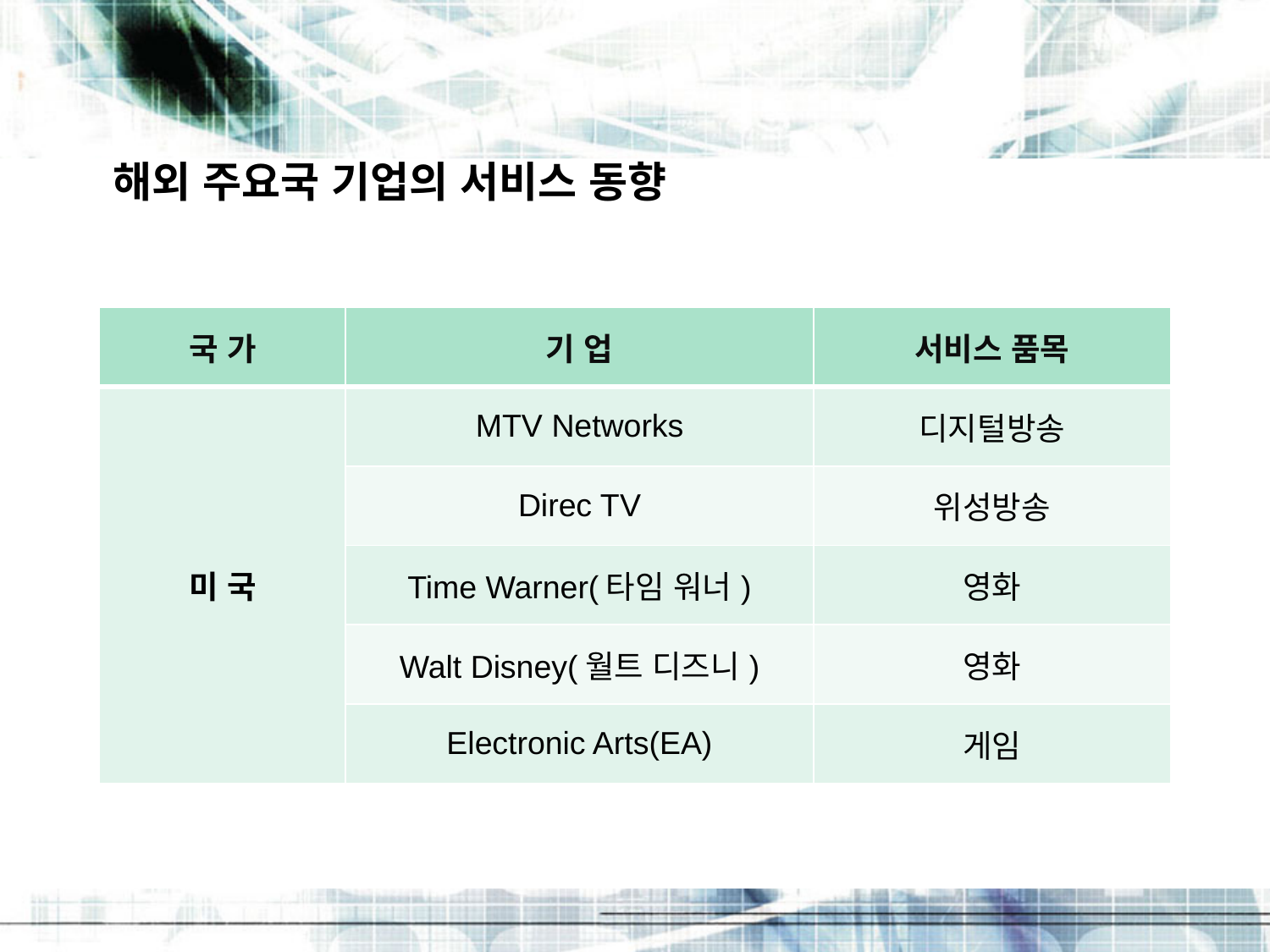

해외 주요국 기업의 서비스 동향
| 국 가 | 기 업 | 서비스 품목 |
| --- | --- | --- |
| 미 국 | MTV Networks | 디지털방송 |
|  | Direc TV | 위성방송 |
|  | Time Warner(타임 워너) | 영화 |
|  | Walt Disney(월트 디즈니) | 영화 |
|  | Electronic Arts(EA) | 게임 |